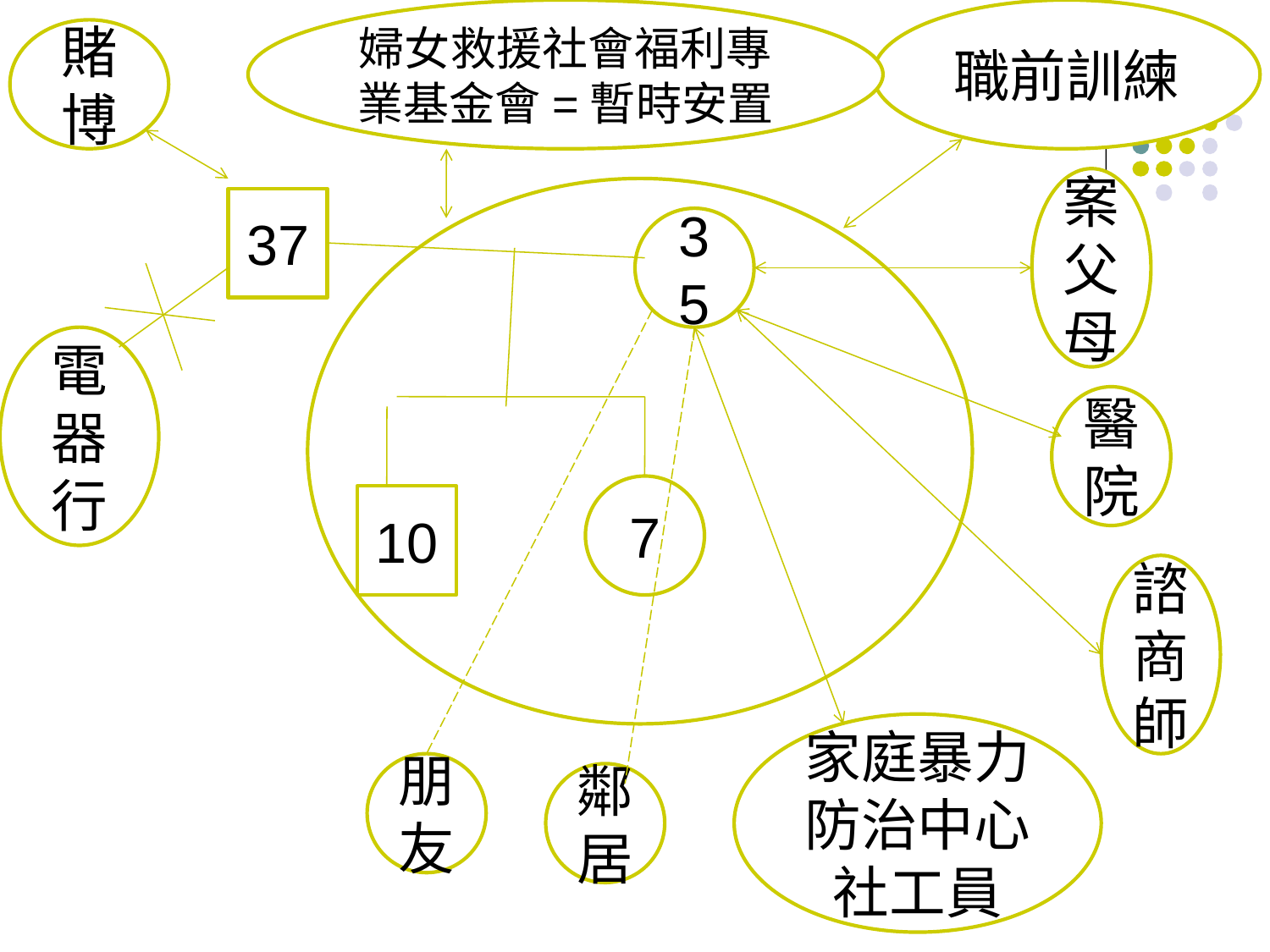

婦女救援社會福利專業基金會=暫時安置
職前訓練
賭博
案父母

37
35
電器行
醫院
7
10
諮商師
家庭暴力防治中心社工員
朋友
鄰居